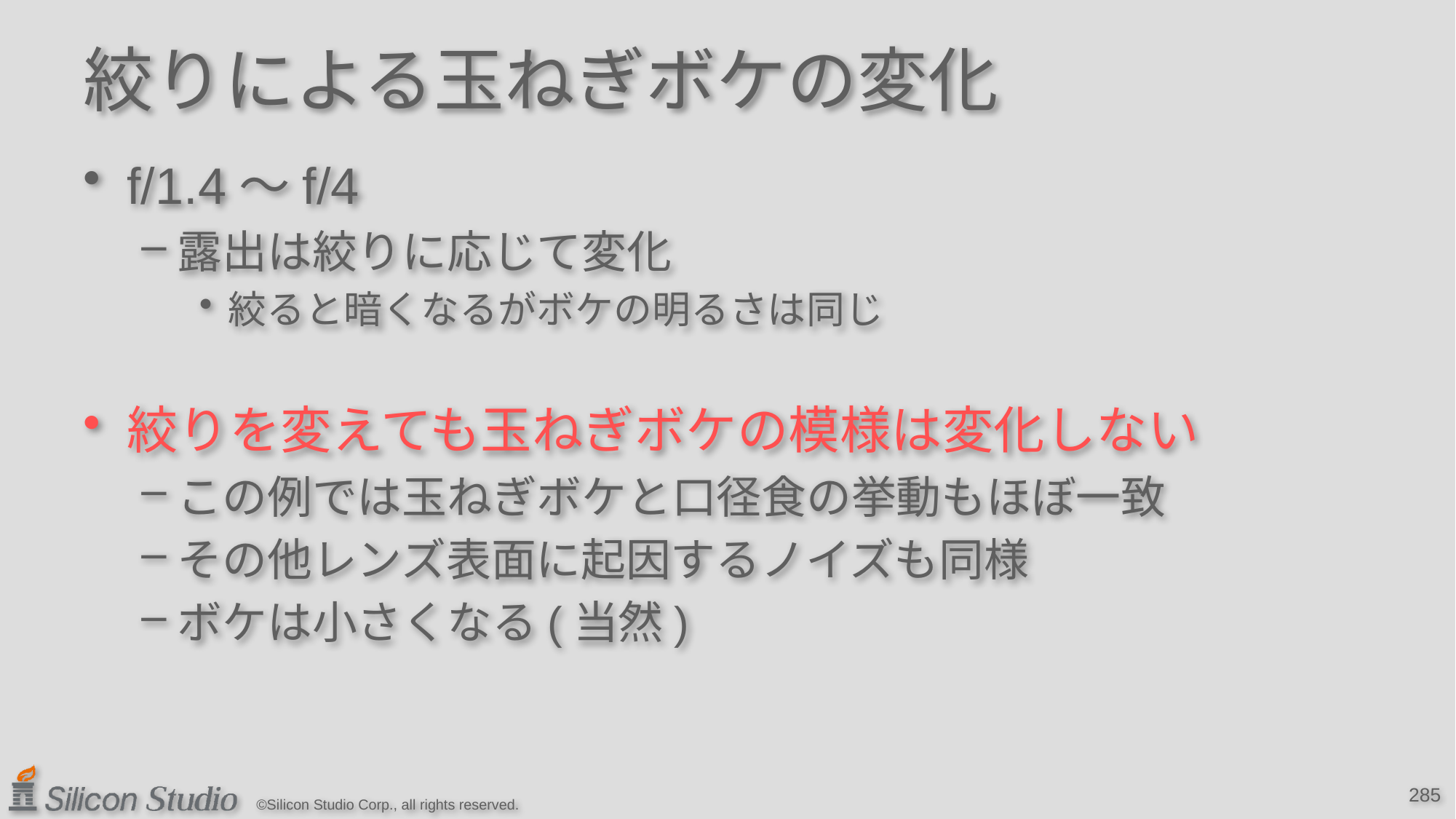

# 絞りによる玉ねぎボケの変化
f/1.4～f/4
露出は絞りに応じて変化
絞ると暗くなるがボケの明るさは同じ

絞りを変えても玉ねぎボケの模様は変化しない
この例では玉ねぎボケと口径食の挙動もほぼ一致
その他レンズ表面に起因するノイズも同様
ボケは小さくなる(当然)